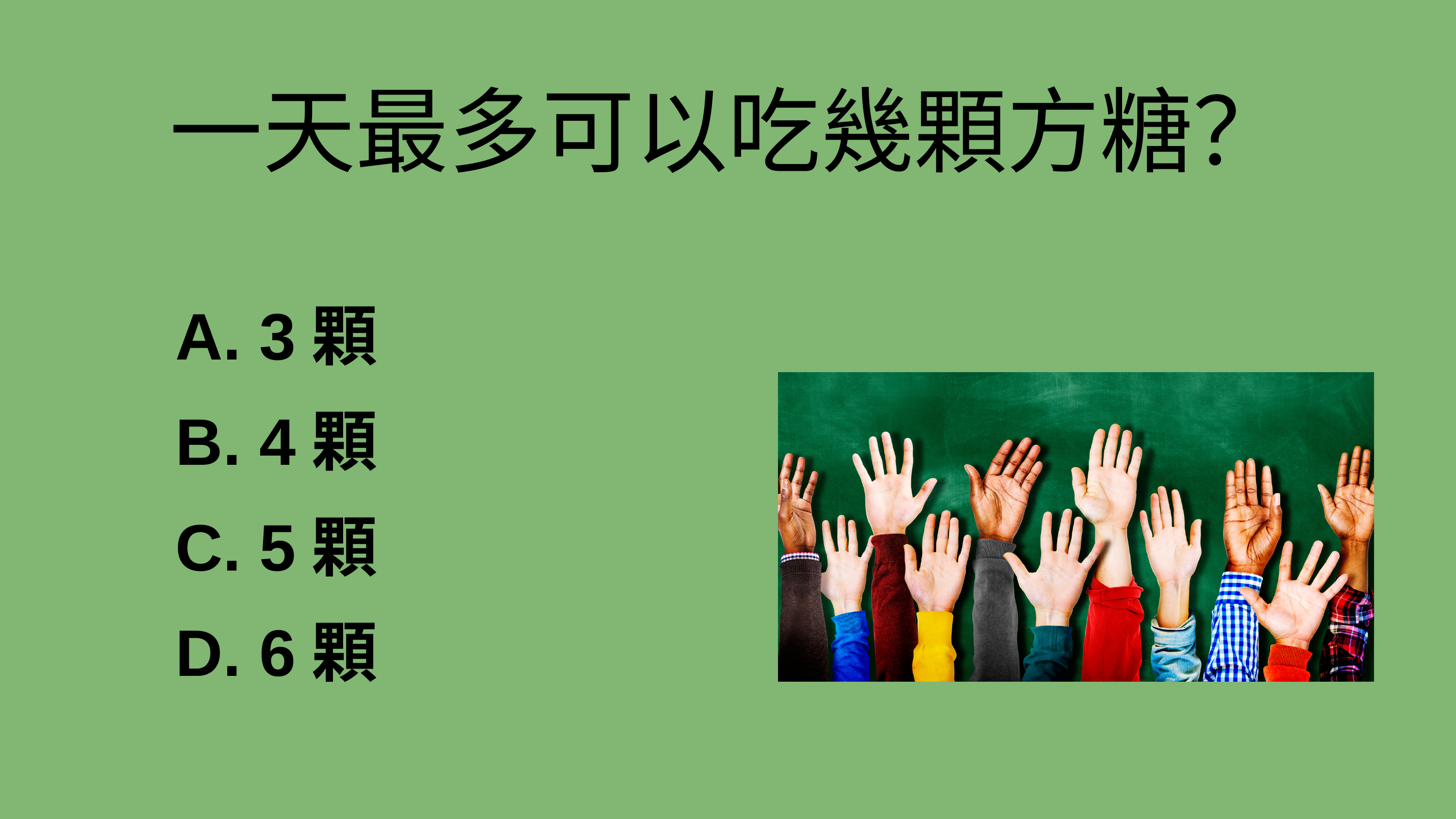

一天最多可以吃幾顆方糖？
 A. 3顆
 B. 4顆
 C. 5顆
 D. 6顆